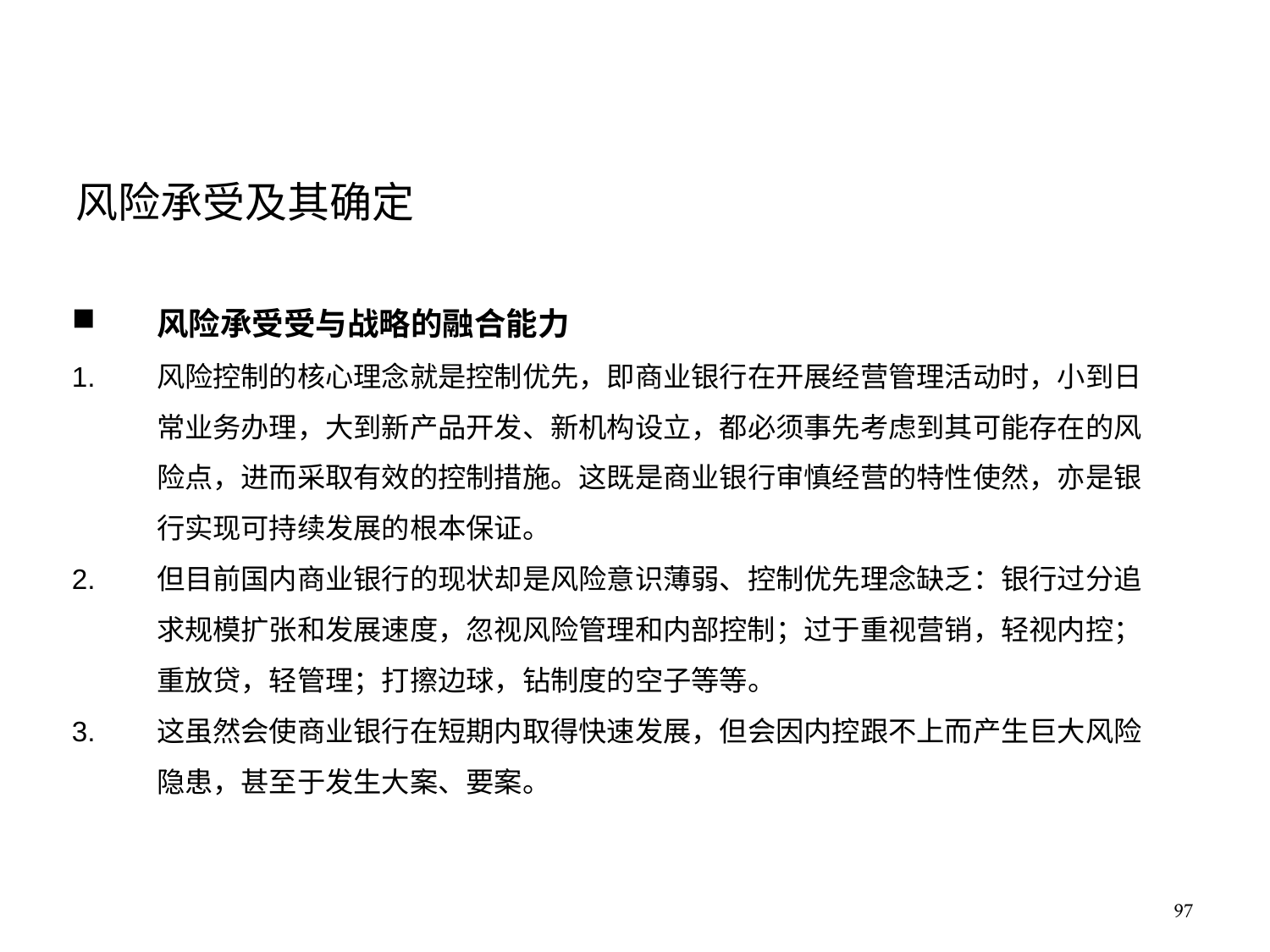

风险承受及其确定
风险承受受与战略的融合能力
风险控制的核心理念就是控制优先，即商业银行在开展经营管理活动时，小到日常业务办理，大到新产品开发、新机构设立，都必须事先考虑到其可能存在的风险点，进而采取有效的控制措施。这既是商业银行审慎经营的特性使然，亦是银行实现可持续发展的根本保证。
但目前国内商业银行的现状却是风险意识薄弱、控制优先理念缺乏：银行过分追求规模扩张和发展速度，忽视风险管理和内部控制；过于重视营销，轻视内控；重放贷，轻管理；打擦边球，钻制度的空子等等。
这虽然会使商业银行在短期内取得快速发展，但会因内控跟不上而产生巨大风险隐患，甚至于发生大案、要案。
97